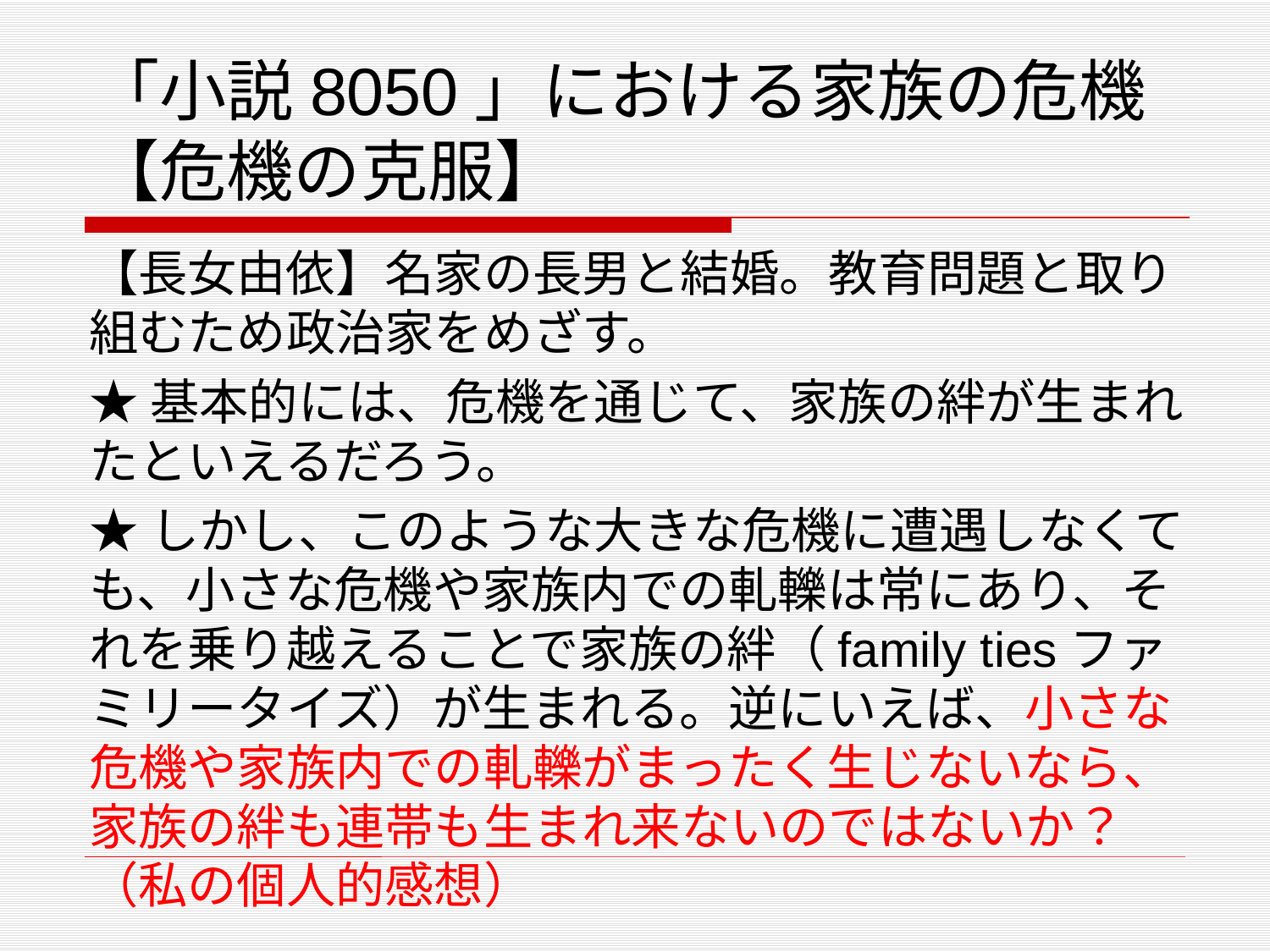

# 「小説8050」における家族の危機 【危機の克服】
【長女由依】名家の長男と結婚。教育問題と取り組むため政治家をめざす。
★基本的には、危機を通じて、家族の絆が生まれたといえるだろう。
★しかし、このような大きな危機に遭遇しなくても、小さな危機や家族内での軋轢は常にあり、それを乗り越えることで家族の絆（family tiesファミリータイズ）が生まれる。逆にいえば、小さな危機や家族内での軋轢がまったく生じないなら、家族の絆も連帯も生まれ来ないのではないか？　（私の個人的感想）